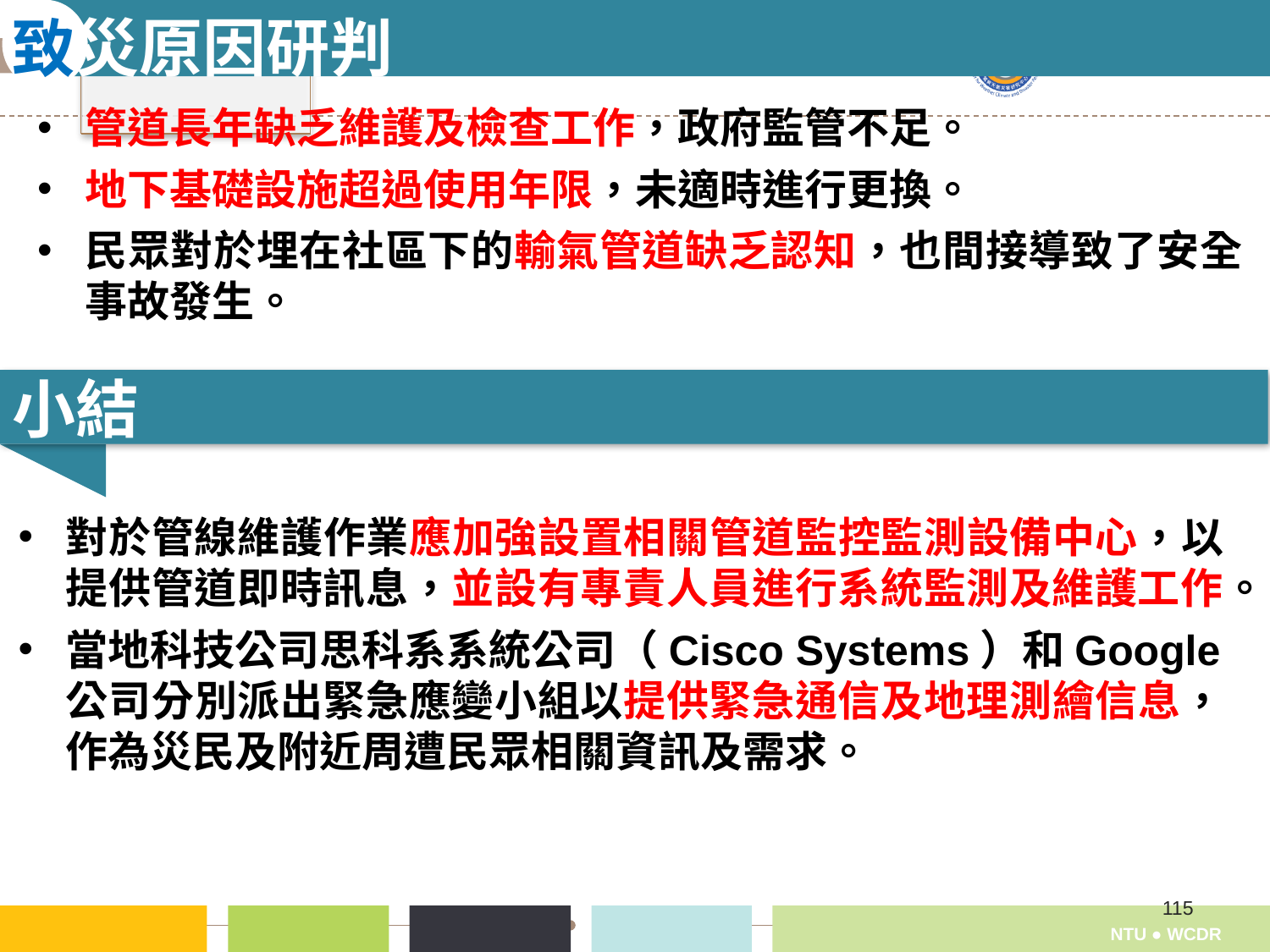

致災原因研判
管道長年缺乏維護及檢查工作，政府監管不足。
地下基礎設施超過使用年限，未適時進行更換。
民眾對於埋在社區下的輸氣管道缺乏認知，也間接導致了安全事故發生。

小結

對於管線維護作業應加強設置相關管道監控監測設備中心，以提供管道即時訊息，並設有專責人員進行系統監測及維護工作。
當地科技公司思科系系統公司（Cisco Systems）和Google公司分別派出緊急應變小組以提供緊急通信及地理測繪信息，作為災民及附近周遭民眾相關資訊及需求。

115